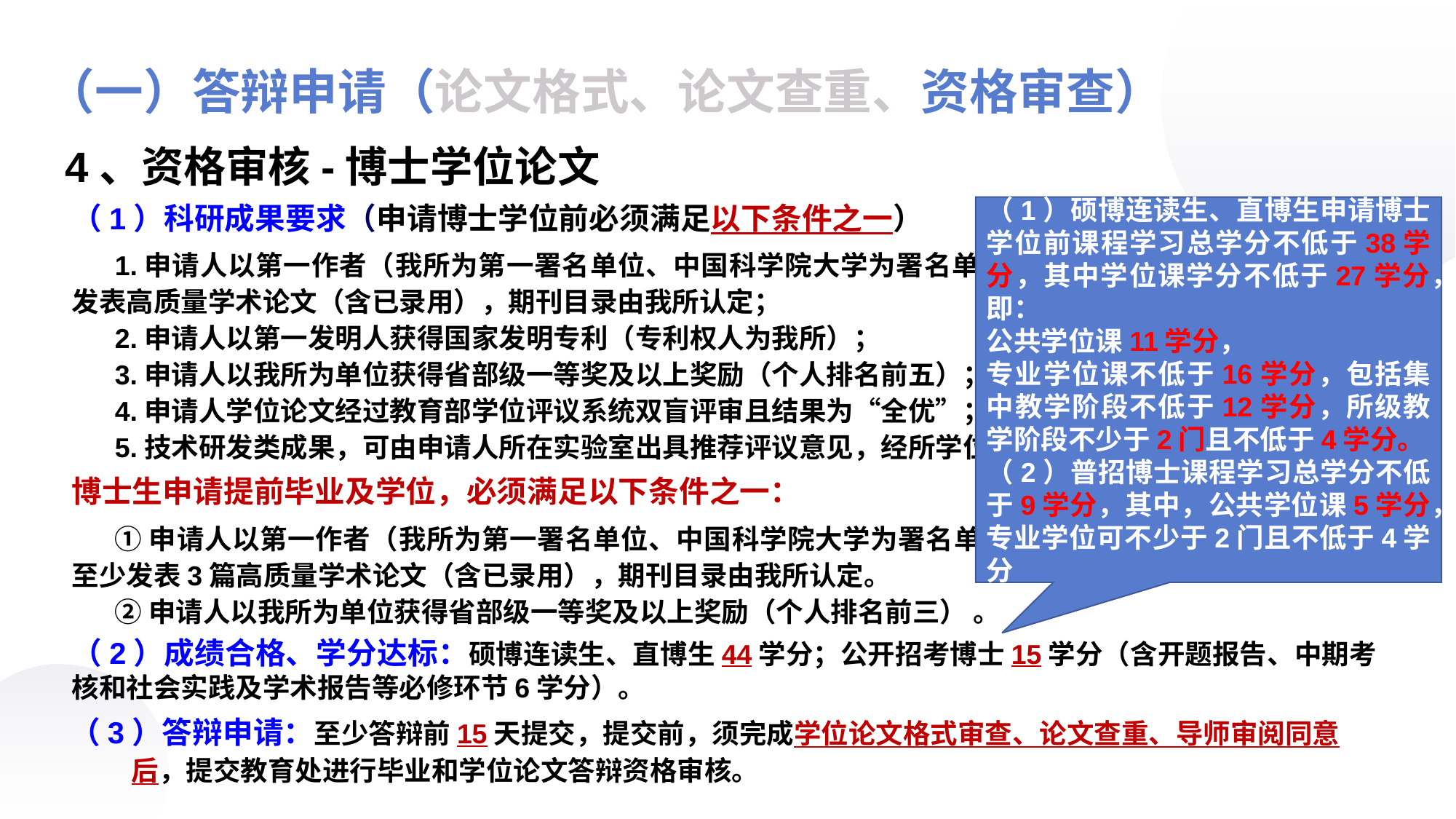

（一）答辩申请（论文格式、论文查重、资格审查）
4、资格审核-博士学位论文
（1）科研成果要求（申请博士学位前必须满足以下条件之一）
1.申请人以第一作者（我所为第一署名单位、中国科学院大学为署名单位）在相关研究领域重要学术期刊发表高质量学术论文（含已录用），期刊目录由我所认定；
2.申请人以第一发明人获得国家发明专利（专利权人为我所）；
3.申请人以我所为单位获得省部级一等奖及以上奖励（个人排名前五）；
4.申请人学位论文经过教育部学位评议系统双盲评审且结果为“全优”；
5.技术研发类成果，可由申请人所在实验室出具推荐评议意见，经所学位委员会审议通过。
博士生申请提前毕业及学位，必须满足以下条件之一：
①申请人以第一作者（我所为第一署名单位、中国科学院大学为署名单位）在相关研究领域重要学术期刊至少发表3篇高质量学术论文（含已录用），期刊目录由我所认定。
②申请人以我所为单位获得省部级一等奖及以上奖励（个人排名前三） 。
（1）硕博连读生、直博生申请博士学位前课程学习总学分不低于38学分，其中学位课学分不低于27学分，即：
公共学位课11学分，
专业学位课不低于16学分，包括集中教学阶段不低于12学分，所级教学阶段不少于2门且不低于4学分。
（2）普招博士课程学习总学分不低于9学分，其中，公共学位课5学分，专业学位可不少于2门且不低于4学分

（2）成绩合格、学分达标：硕博连读生、直博生44学分；公开招考博士15学分（含开题报告、中期考核和社会实践及学术报告等必修环节6学分）。

（3）答辩申请：至少答辩前15天提交，提交前，须完成学位论文格式审查、论文查重、导师审阅同意后，提交教育处进行毕业和学位论文答辩资格审核。